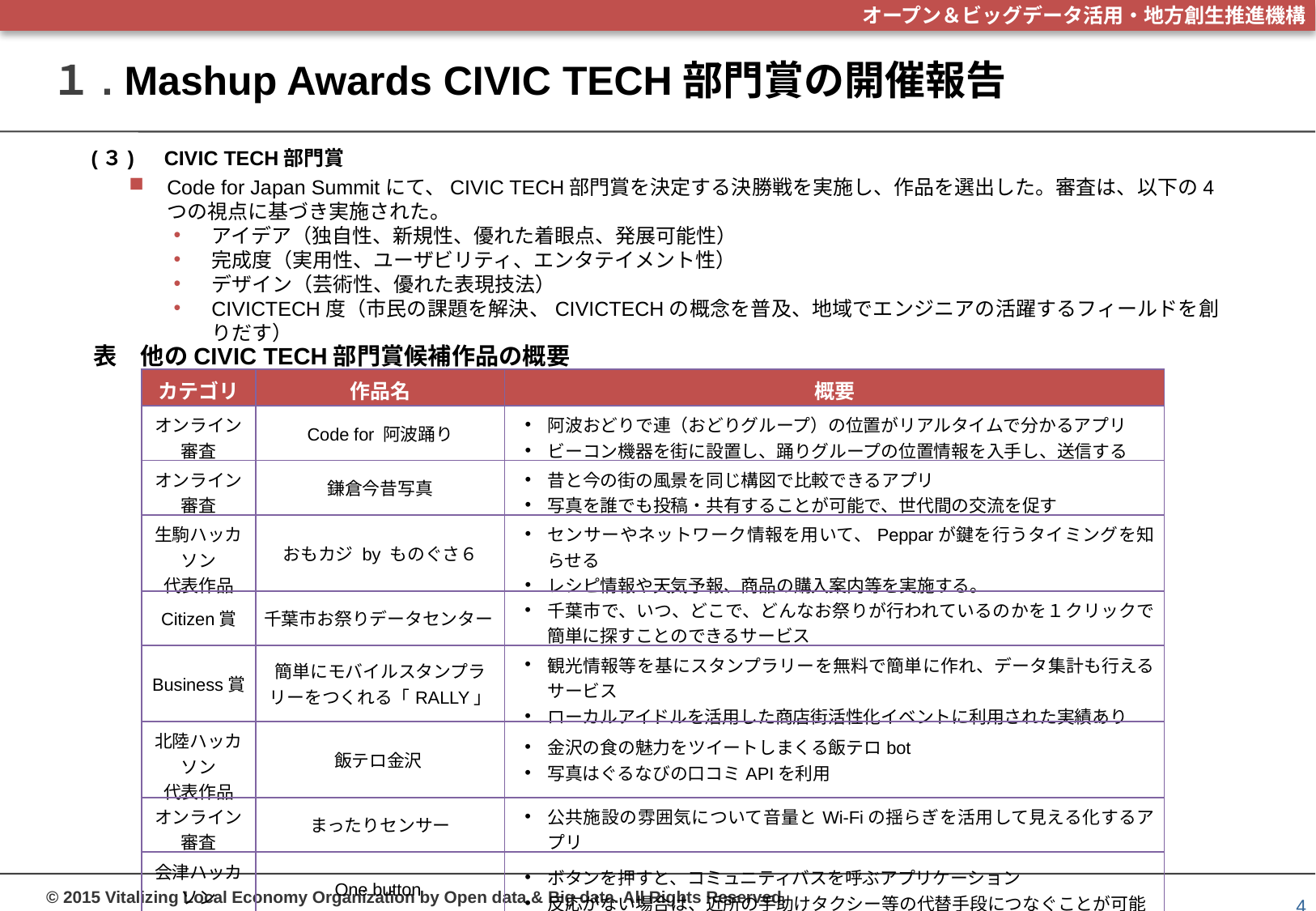

# １. Mashup Awards CIVIC TECH部門賞の開催報告
(３)　CIVIC TECH部門賞
Code for Japan Summitにて、CIVIC TECH部門賞を決定する決勝戦を実施し、作品を選出した。審査は、以下の4つの視点に基づき実施された。
アイデア（独自性、新規性、優れた着眼点、発展可能性）
完成度（実用性、ユーザビリティ、エンタテイメント性）
デザイン（芸術性、優れた表現技法）
CIVICTECH度（市民の課題を解決、CIVICTECHの概念を普及、地域でエンジニアの活躍するフィールドを創りだす）
表　他のCIVIC TECH部門賞候補作品の概要
| カテゴリ | 作品名 | 概要 |
| --- | --- | --- |
| オンライン審査 | Code for 阿波踊り | 阿波おどりで連（おどりグループ）の位置がリアルタイムで分かるアプリ ビーコン機器を街に設置し、踊りグループの位置情報を入手し、送信する |
| オンライン審査 | 鎌倉今昔写真 | 昔と今の街の風景を同じ構図で比較できるアプリ 写真を誰でも投稿・共有することが可能で、世代間の交流を促す |
| 生駒ハッカソン 代表作品 | おもカジ by ものぐさ６ | センサーやネットワーク情報を用いて、Pepparが鍵を行うタイミングを知らせる レシピ情報や天気予報、商品の購入案内等を実施する。 |
| Citizen賞 | 千葉市お祭りデータセンター | 千葉市で、いつ、どこで、どんなお祭りが行われているのかを１クリックで簡単に探すことのできるサービス |
| Business賞 | 簡単にモバイルスタンプラリーをつくれる「RALLY」 | 観光情報等を基にスタンプラリーを無料で簡単に作れ、データ集計も行えるサービス ローカルアイドルを活用した商店街活性化イベントに利用された実績あり |
| 北陸ハッカソン 代表作品 | 飯テロ金沢 | 金沢の食の魅力をツイートしまくる飯テロbot 写真はぐるなびの口コミAPIを利用 |
| オンライン審査 | まったりセンサー | 公共施設の雰囲気について音量とWi-Fiの揺らぎを活用して見える化するアプリ |
| 会津ハッカソン 代表作品 | One button | ボタンを押すと、コミュニティバスを呼ぶアプリケーション 反応がない場合は、近所の手助けタクシー等の代替手段につなぐことが可能 |
4